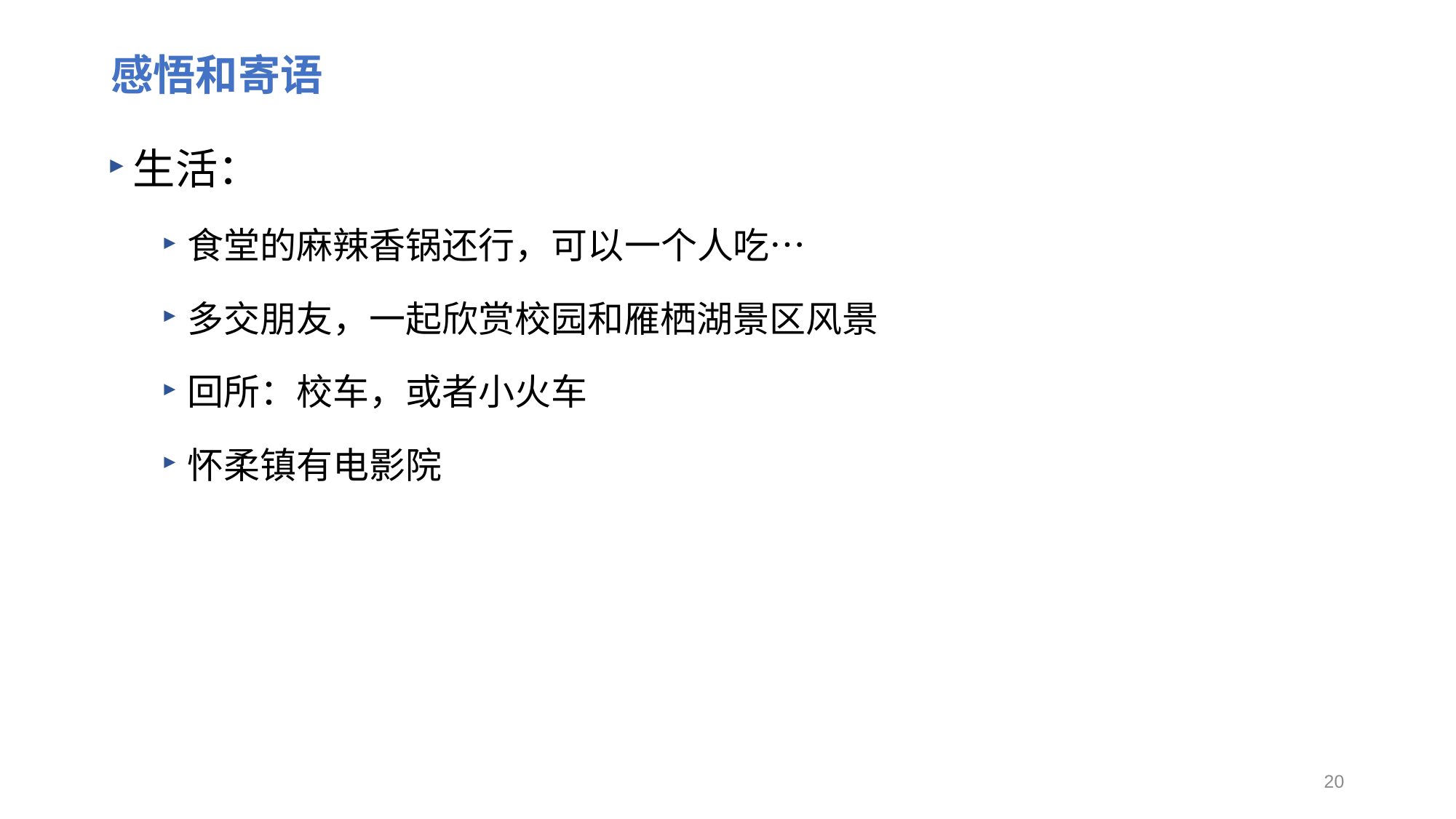

# 感悟和寄语
生活：
食堂的麻辣香锅还行，可以一个人吃…
多交朋友，一起欣赏校园和雁栖湖景区风景
回所：校车，或者小火车
怀柔镇有电影院

20